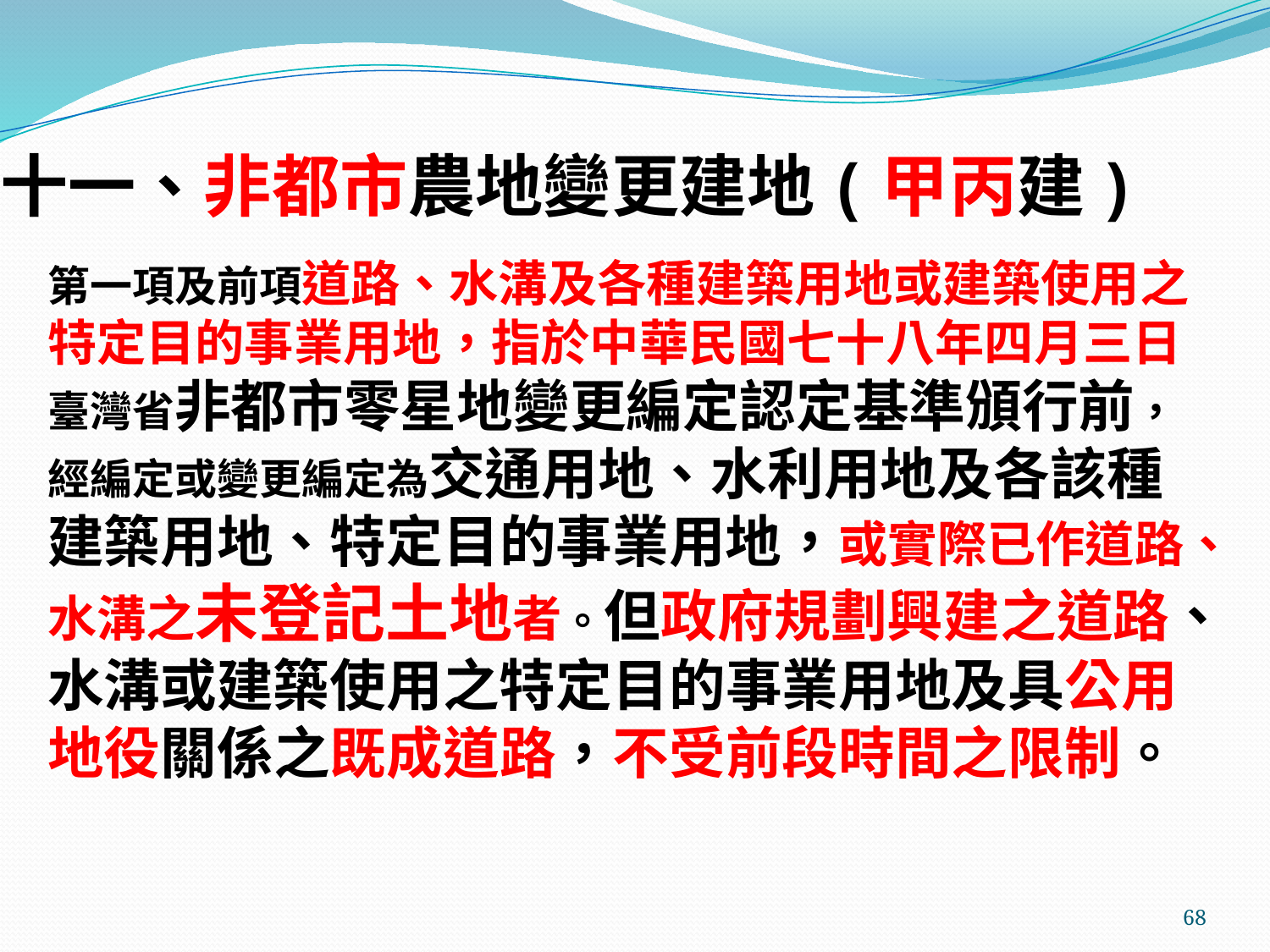

# 十一、非都市農地變更建地(甲丙建)
第一項及前項道路、水溝及各種建築用地或建築使用之特定目的事業用地，指於中華民國七十八年四月三日臺灣省非都市零星地變更編定認定基準頒行前，經編定或變更編定為交通用地、水利用地及各該種建築用地、特定目的事業用地，或實際已作道路、水溝之未登記土地者。但政府規劃興建之道路、水溝或建築使用之特定目的事業用地及具公用地役關係之既成道路，不受前段時間之限制。
68